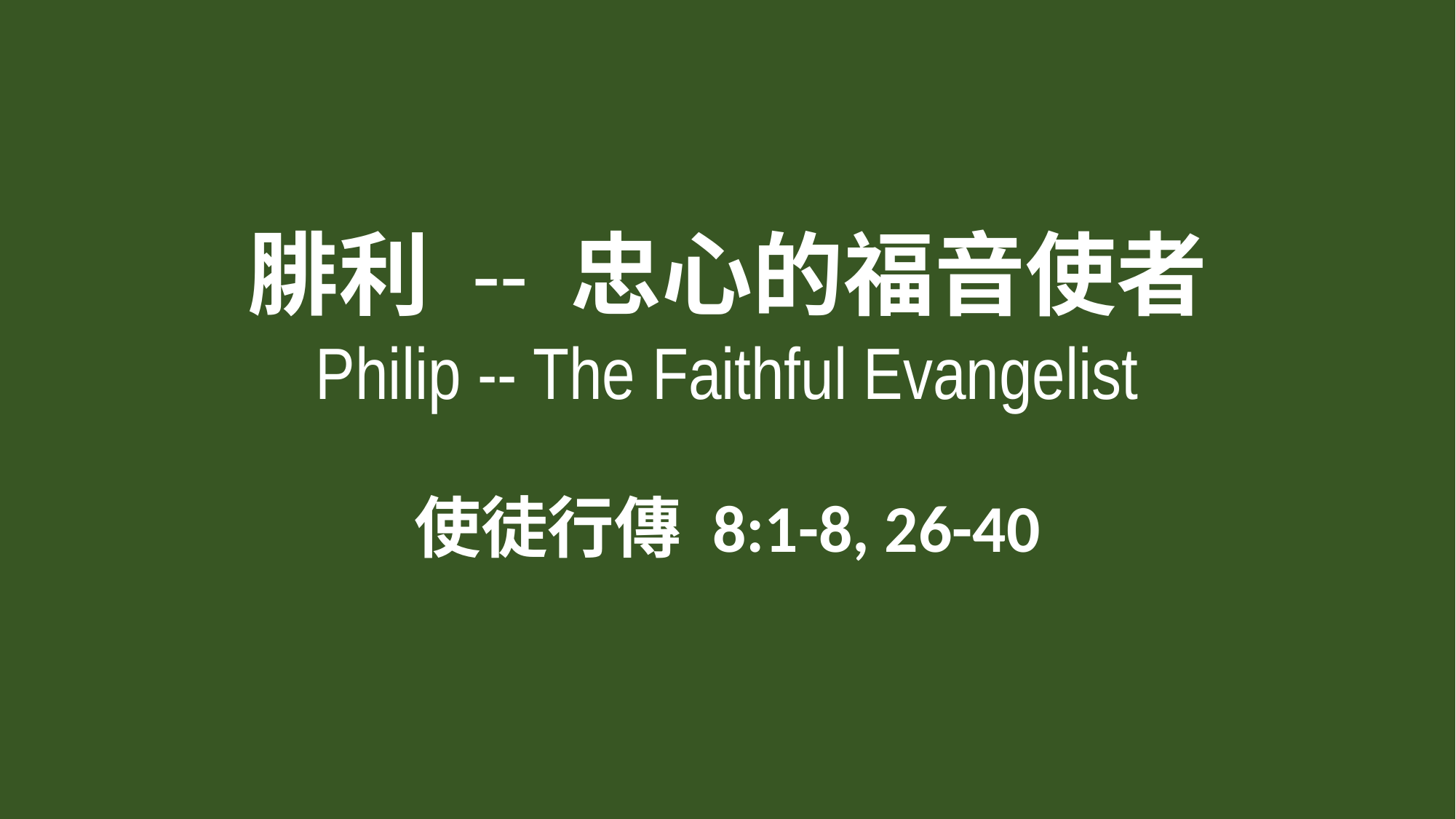

# 腓利 -- 忠心的福音使者 Philip -- The Faithful Evangelist

使徒行傳 8:1-8, 26-40